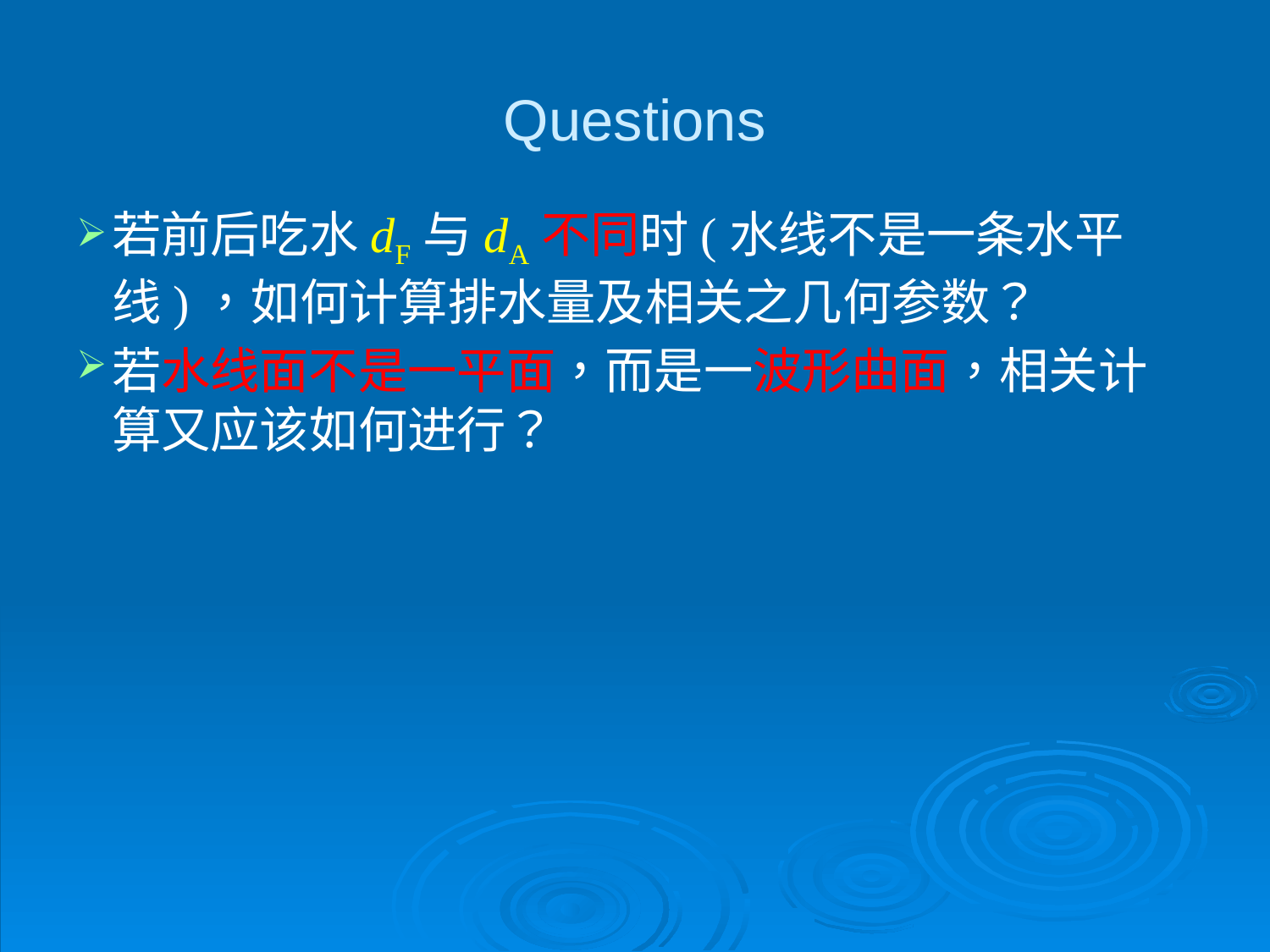

# Questions
若前后吃水dF与dA不同时(水线不是一条水平线)，如何计算排水量及相关之几何参数？
若水线面不是一平面，而是一波形曲面，相关计算又应该如何进行？